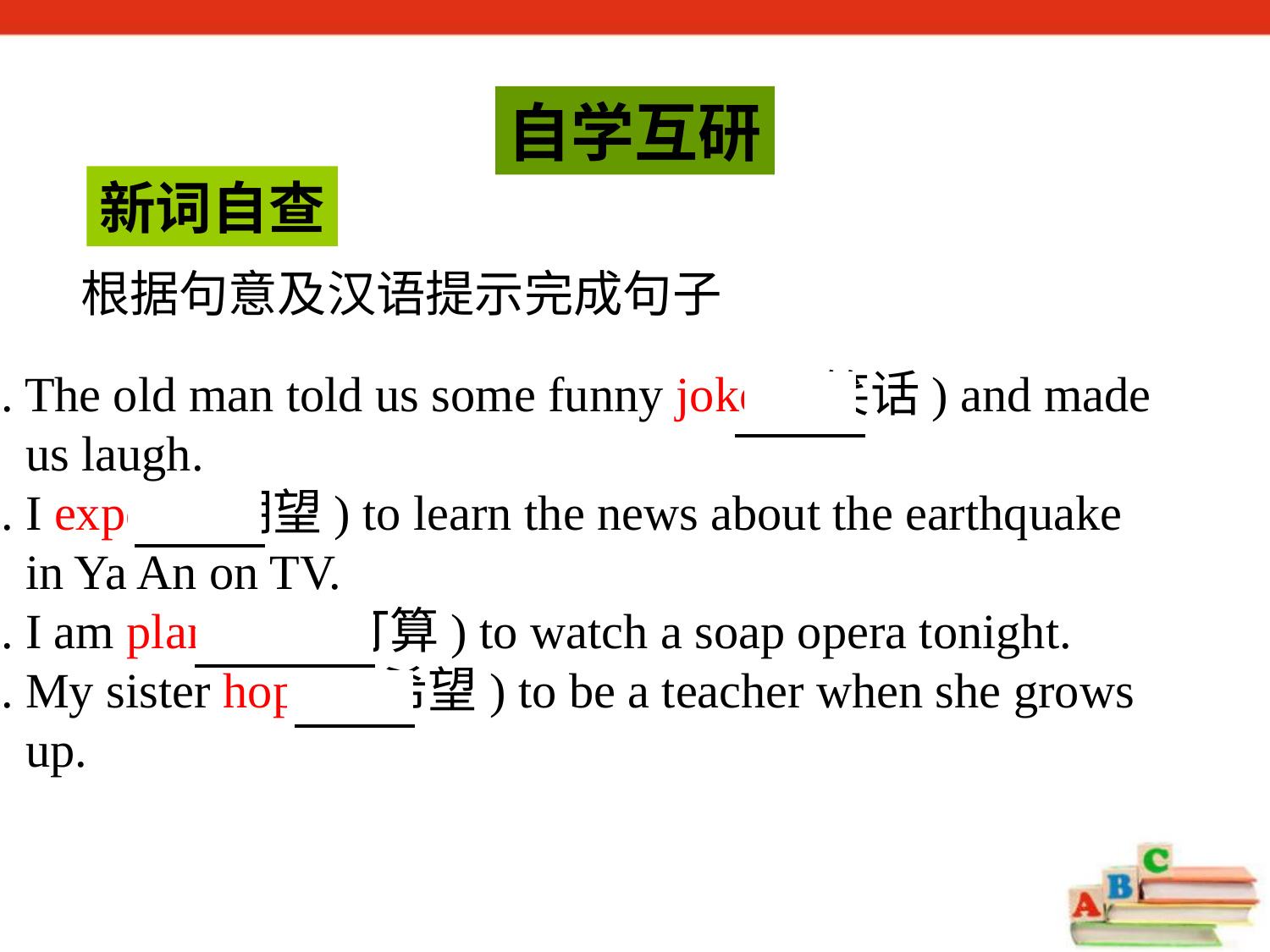

自学互研
新词自查
根据句意及汉语提示完成句子

1. The old man told us some funny jokes (笑话) and made
    us laugh.
2. I expect (期望) to learn the news about the earthquake
    in Ya An on TV.
3. I am planning (打算) to watch a soap opera tonight.
4. My sister hopes (希望) to be a teacher when she grows
    up.